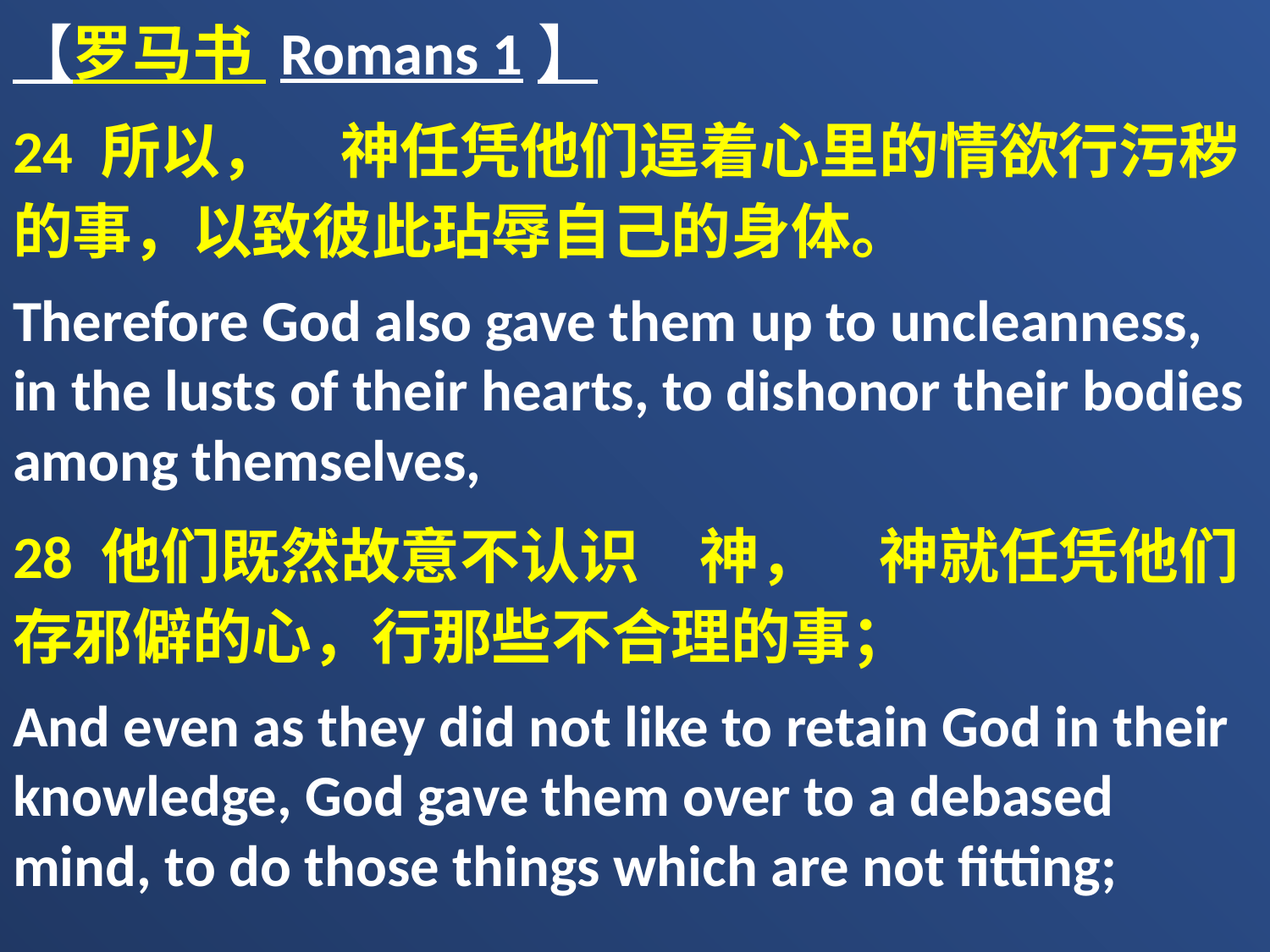

【罗马书 Romans 1】
24 所以，　神任凭他们逞着心里的情欲行污秽的事，以致彼此玷辱自己的身体。
Therefore God also gave them up to uncleanness, in the lusts of their hearts, to dishonor their bodies among themselves,
28 他们既然故意不认识　神，　神就任凭他们存邪僻的心，行那些不合理的事；
And even as they did not like to retain God in their knowledge, God gave them over to a debased mind, to do those things which are not fitting;